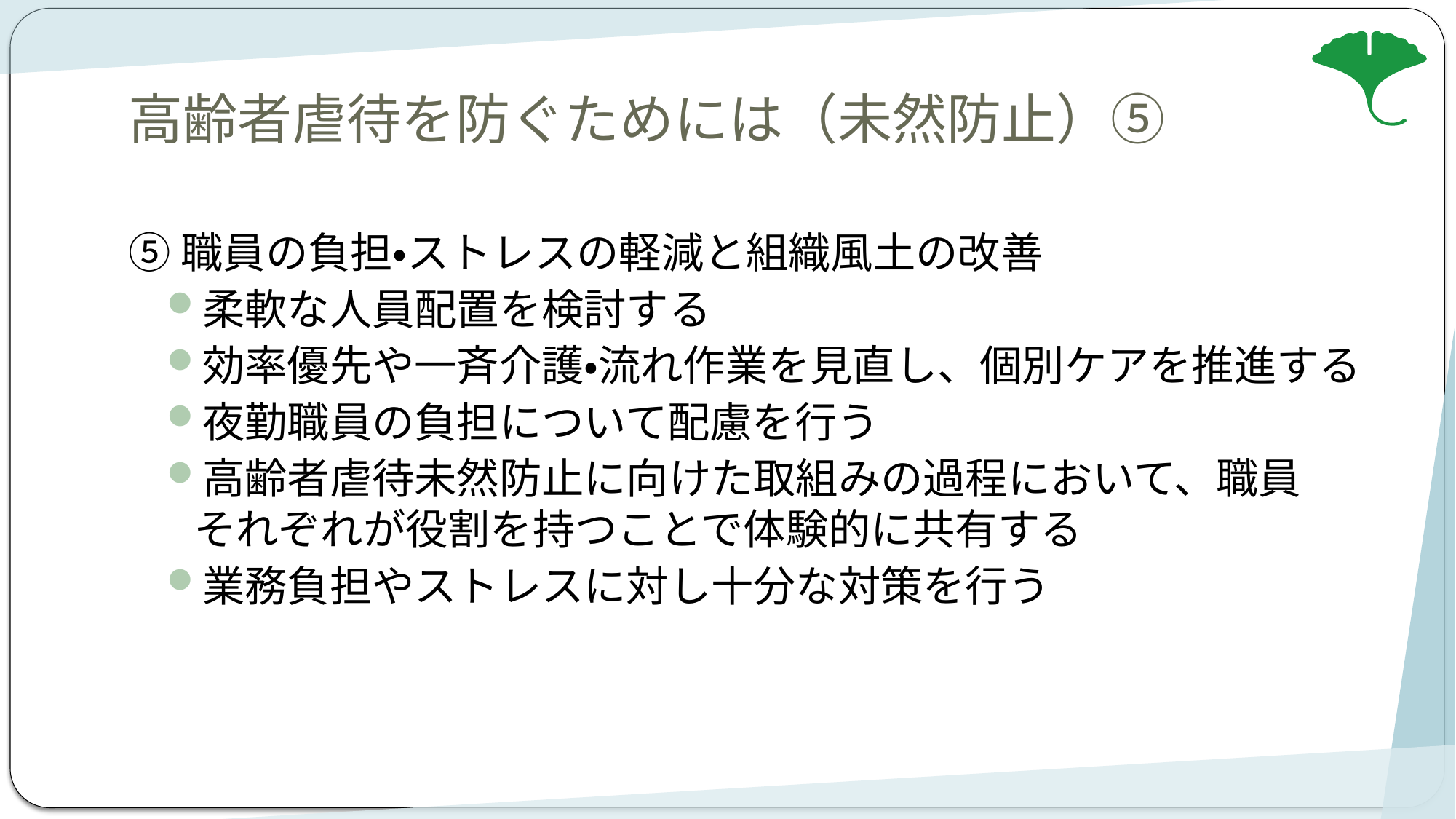

# 高齢者虐待を防ぐためには（未然防止）⑤

⑤職員の負担・ストレスの軽減と組織風土の改善
柔軟な人員配置を検討する
効率優先や一斉介護・流れ作業を見直し、個別ケアを推進する
夜勤職員の負担について配慮を行う
高齢者虐待未然防止に向けた取組みの過程において、職員　　　それぞれが役割を持つことで体験的に共有する
業務負担やストレスに対し十分な対策を行う